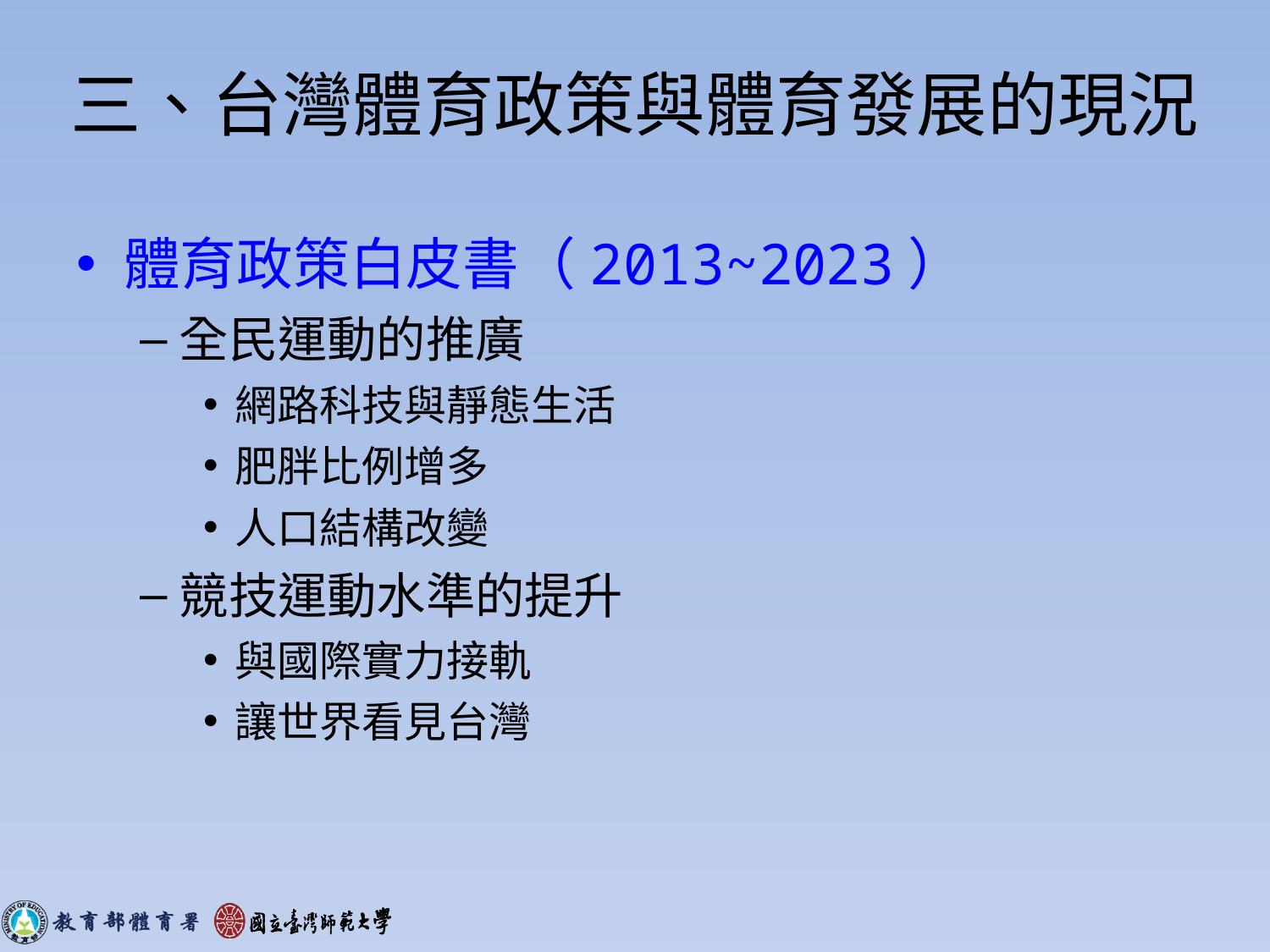

# 三、台灣體育政策與體育發展的現況
體育政策白皮書（2013~2023）
全民運動的推廣
網路科技與靜態生活
肥胖比例增多
人口結構改變
競技運動水準的提升
與國際實力接軌
讓世界看見台灣